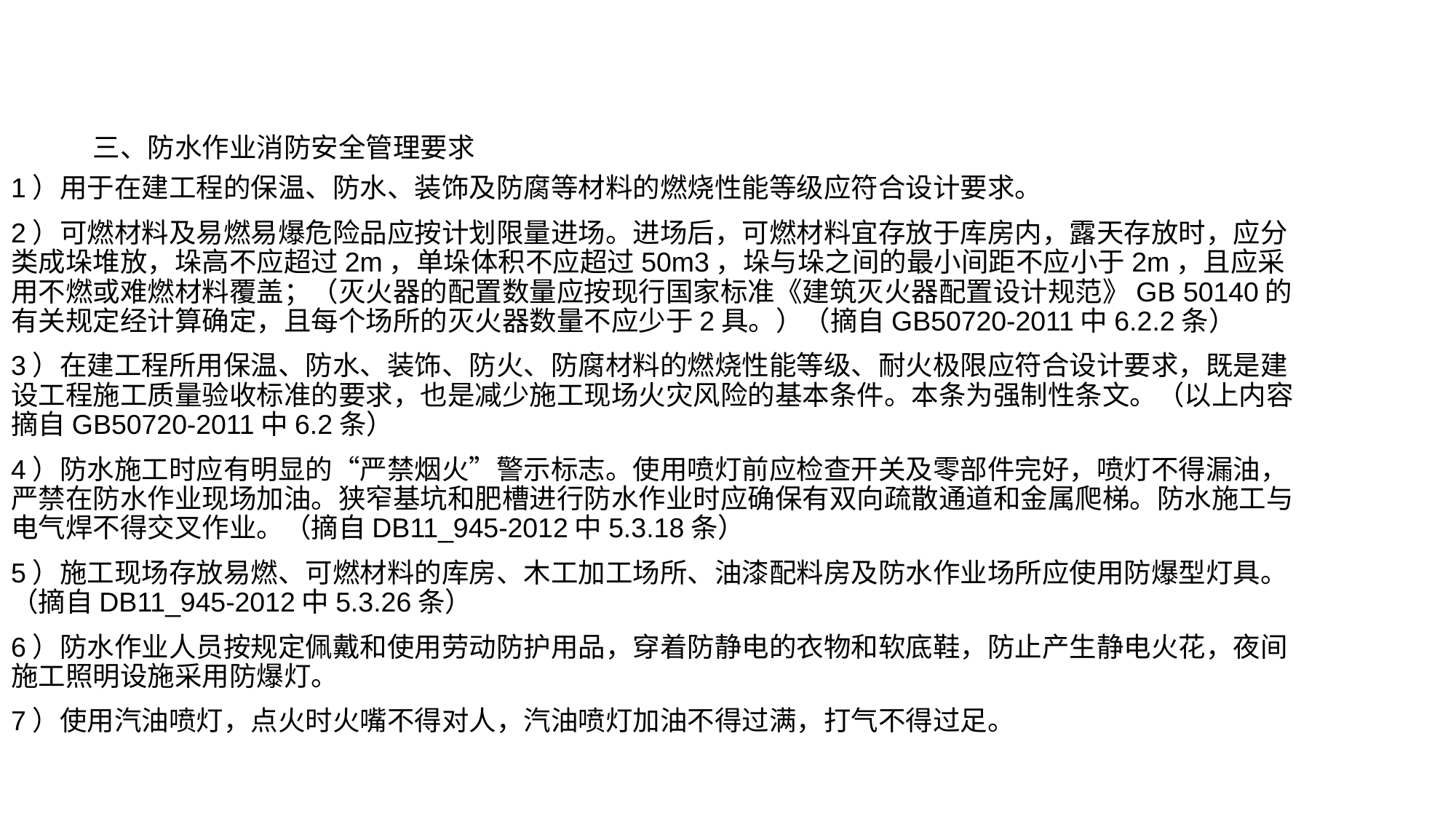

三、防水作业消防安全管理要求
1）用于在建工程的保温、防水、装饰及防腐等材料的燃烧性能等级应符合设计要求。
2）可燃材料及易燃易爆危险品应按计划限量进场。进场后，可燃材料宜存放于库房内，露天存放时，应分类成垛堆放，垛高不应超过2m，单垛体积不应超过50m3，垛与垛之间的最小间距不应小于2m，且应采用不燃或难燃材料覆盖；（灭火器的配置数量应按现行国家标准《建筑灭火器配置设计规范》GB 50140的有关规定经计算确定，且每个场所的灭火器数量不应少于2具。）（摘自GB50720-2011中6.2.2条）
3）在建工程所用保温、防水、装饰、防火、防腐材料的燃烧性能等级、耐火极限应符合设计要求，既是建设工程施工质量验收标准的要求，也是减少施工现场火灾风险的基本条件。本条为强制性条文。（以上内容摘自GB50720-2011中6.2条）
4）防水施工时应有明显的“严禁烟火”警示标志。使用喷灯前应检查开关及零部件完好，喷灯不得漏油，严禁在防水作业现场加油。狭窄基坑和肥槽进行防水作业时应确保有双向疏散通道和金属爬梯。防水施工与电气焊不得交叉作业。（摘自DB11_945-2012中5.3.18条）
5）施工现场存放易燃、可燃材料的库房、木工加工场所、油漆配料房及防水作业场所应使用防爆型灯具。（摘自DB11_945-2012中5.3.26条）
6）防水作业人员按规定佩戴和使用劳动防护用品，穿着防静电的衣物和软底鞋，防止产生静电火花，夜间施工照明设施采用防爆灯。
7）使用汽油喷灯，点火时火嘴不得对人，汽油喷灯加油不得过满，打气不得过足。